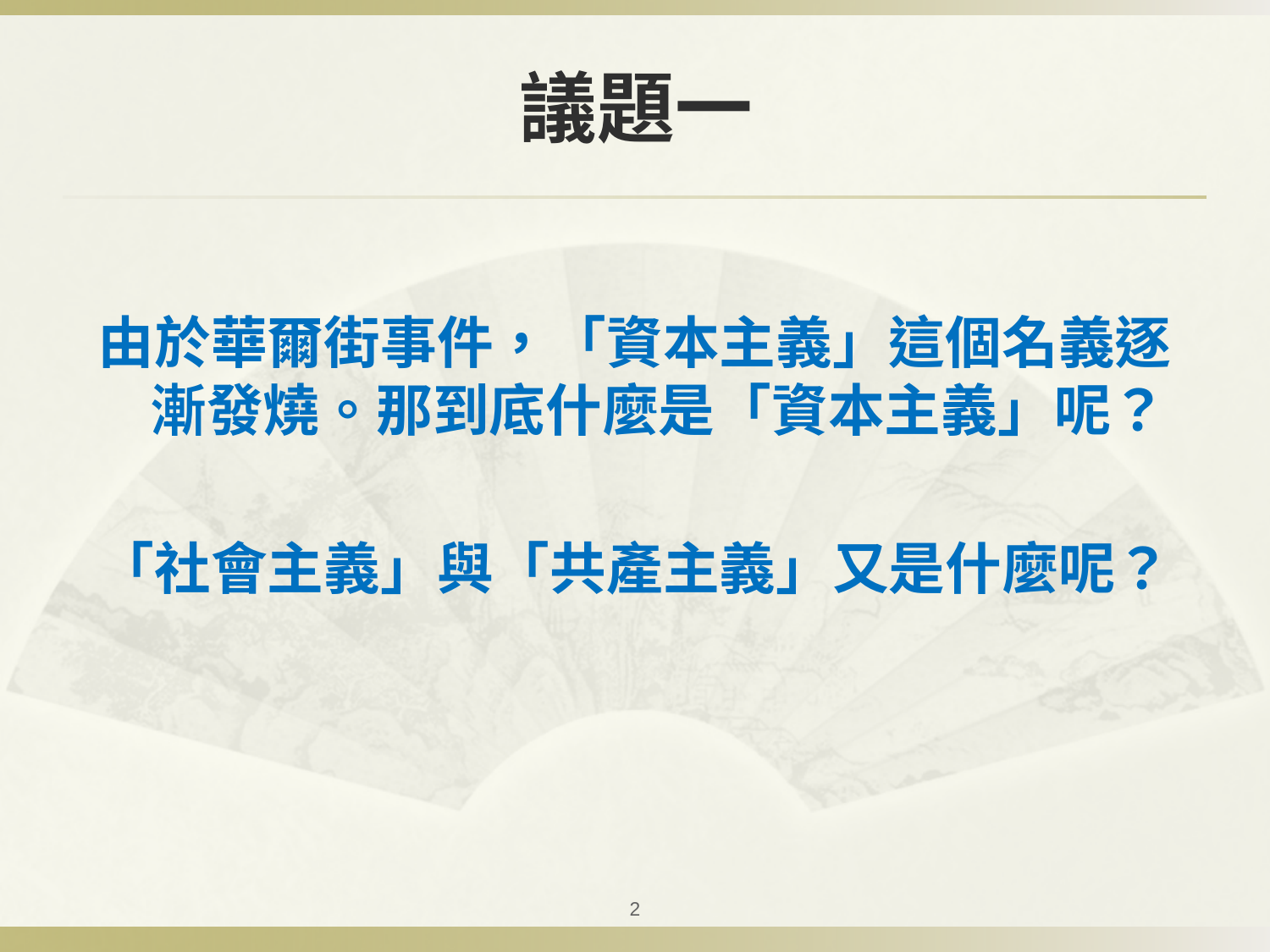

# 議題一

由於華爾街事件，「資本主義」這個名義逐漸發燒。那到底什麼是「資本主義」呢？

「社會主義」與「共產主義」又是什麼呢？
2